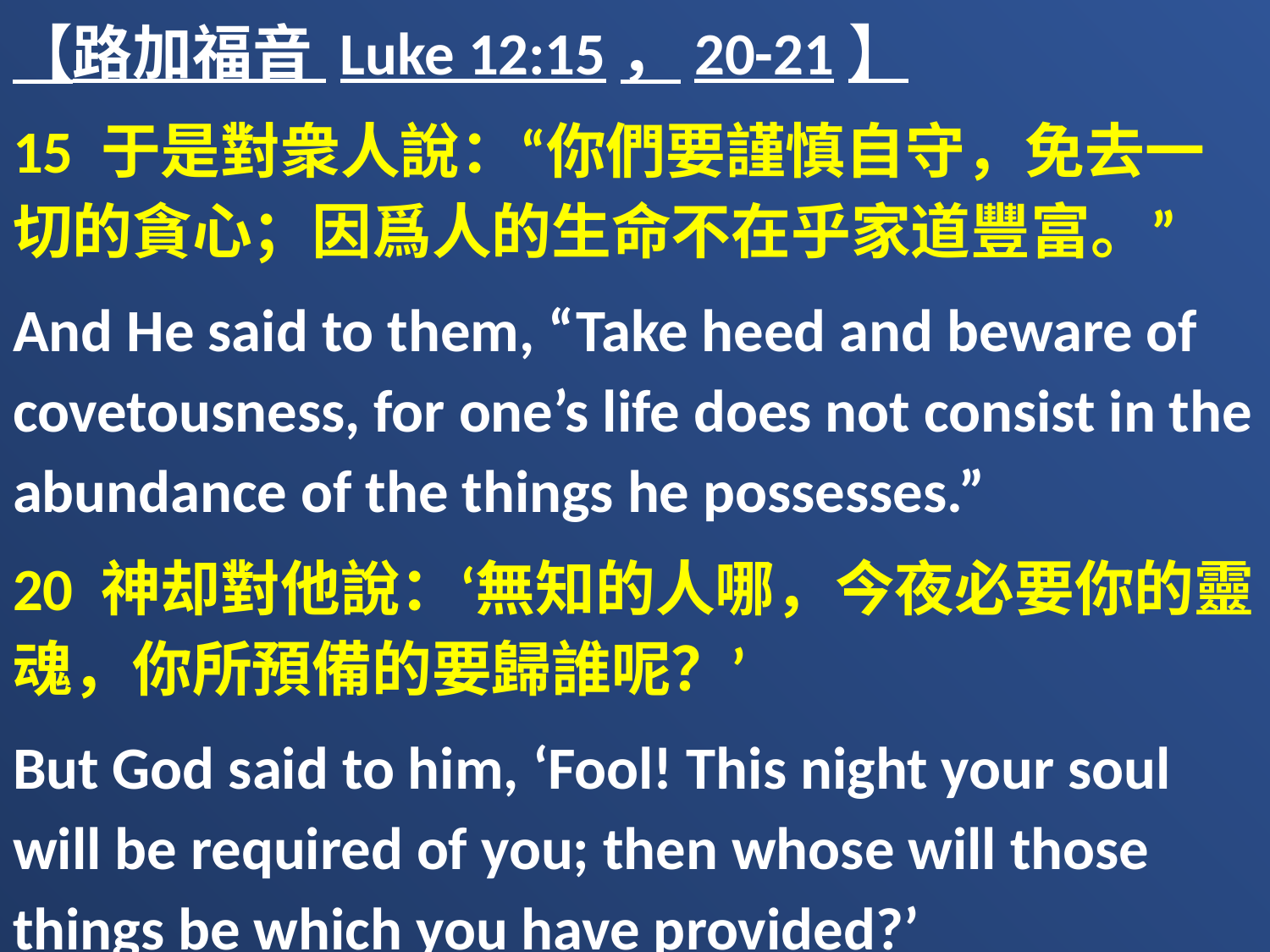

【路加福音 Luke 12:15，20-21】
15 于是對衆人說：“你們要謹慎自守，免去一切的貪心；因爲人的生命不在乎家道豐富。”
And He said to them, “Take heed and beware of covetousness, for one’s life does not consist in the abundance of the things he possesses.”
20 神却對他說：‘無知的人哪，今夜必要你的靈魂，你所預備的要歸誰呢？’
But God said to him, ‘Fool! This night your soul will be required of you; then whose will those things be which you have provided?’